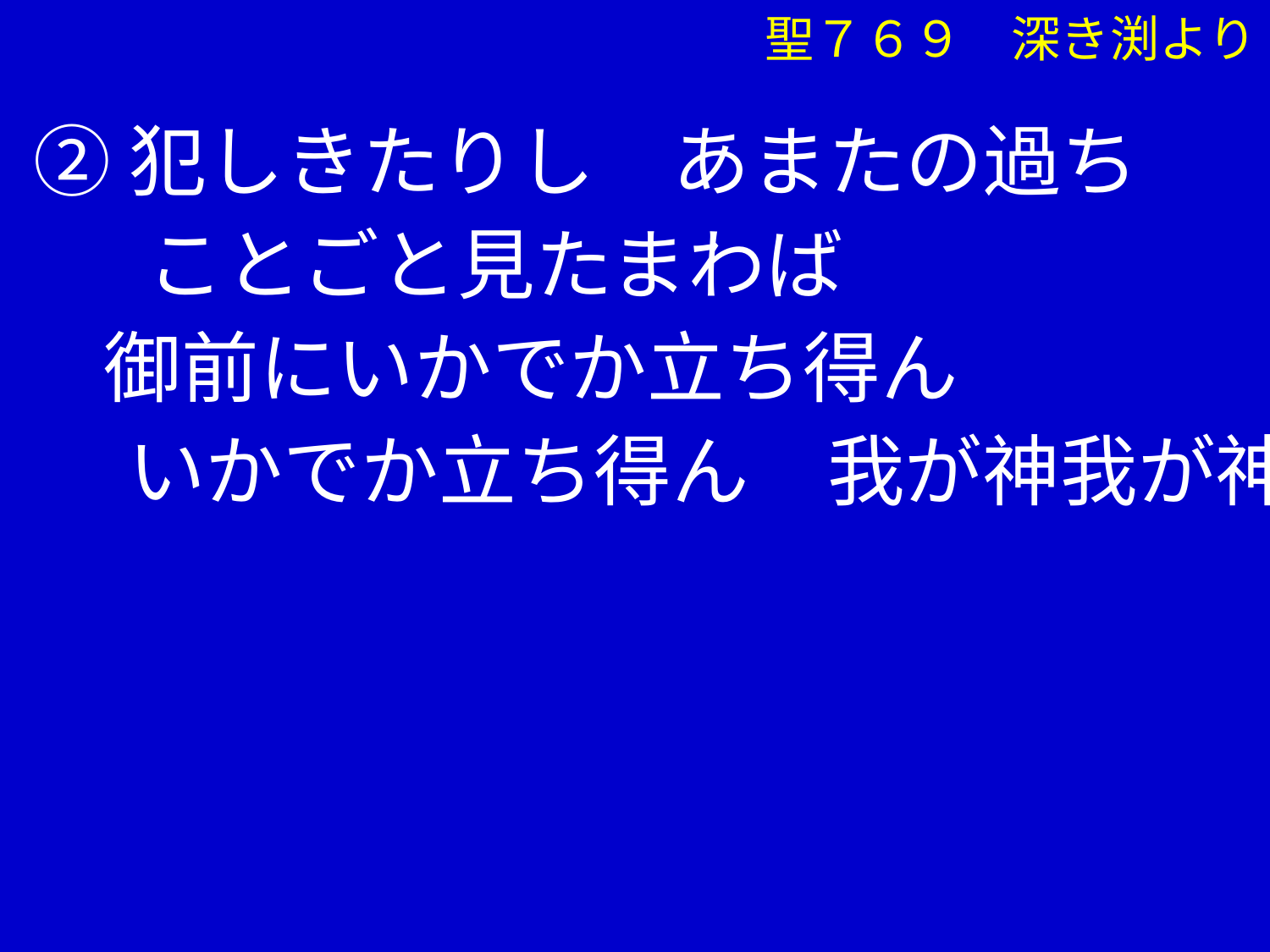

聖７６９　深き渕より
②犯しきたりし　あまたの過ち
 　ことごと見たまわば
   御前にいかでか立ち得ん
　 いかでか立ち得ん　我が神我が神